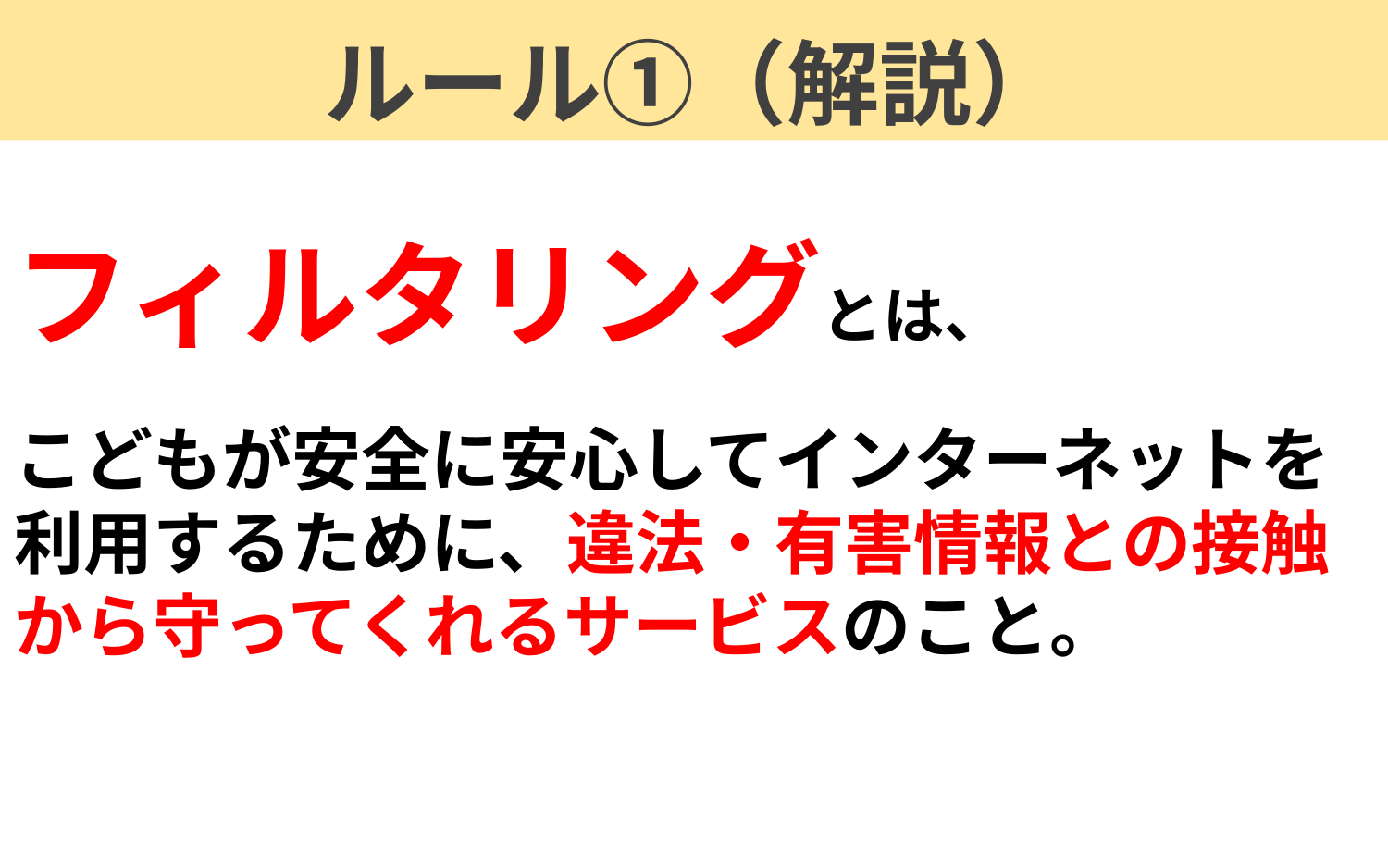

ルール①（解説）
フィルタリングとは、

こどもが安全に安心してインターネットを利用するために、違法・有害情報との接触から守ってくれるサービスのこと。